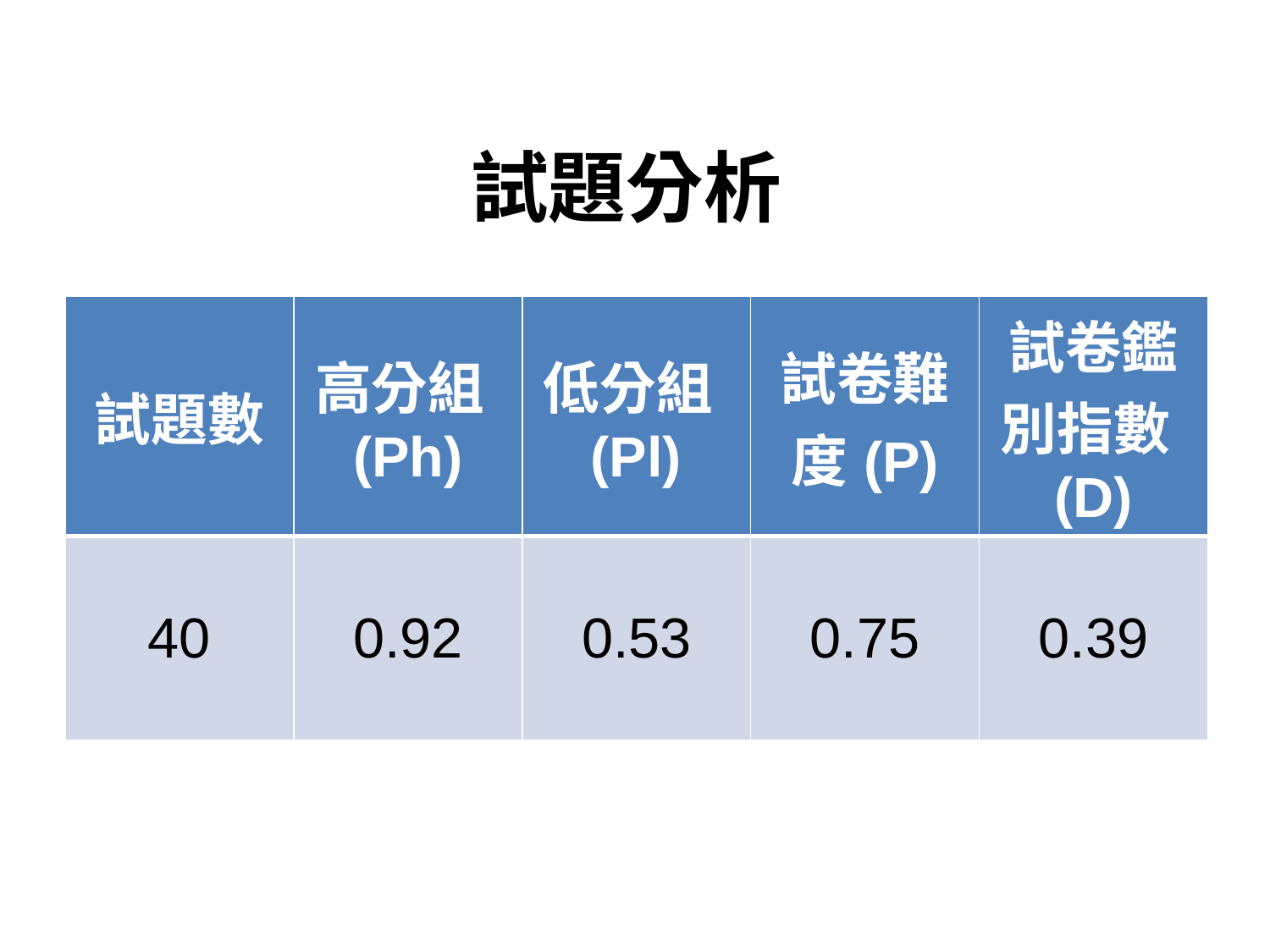

試題分析
| 試題數 | 高分組(Ph) | 低分組(Pl) | 試卷難度(P) | 試卷鑑別指數(D) |
| --- | --- | --- | --- | --- |
| 40 | 0.92 | 0.53 | 0.75 | 0.39 |